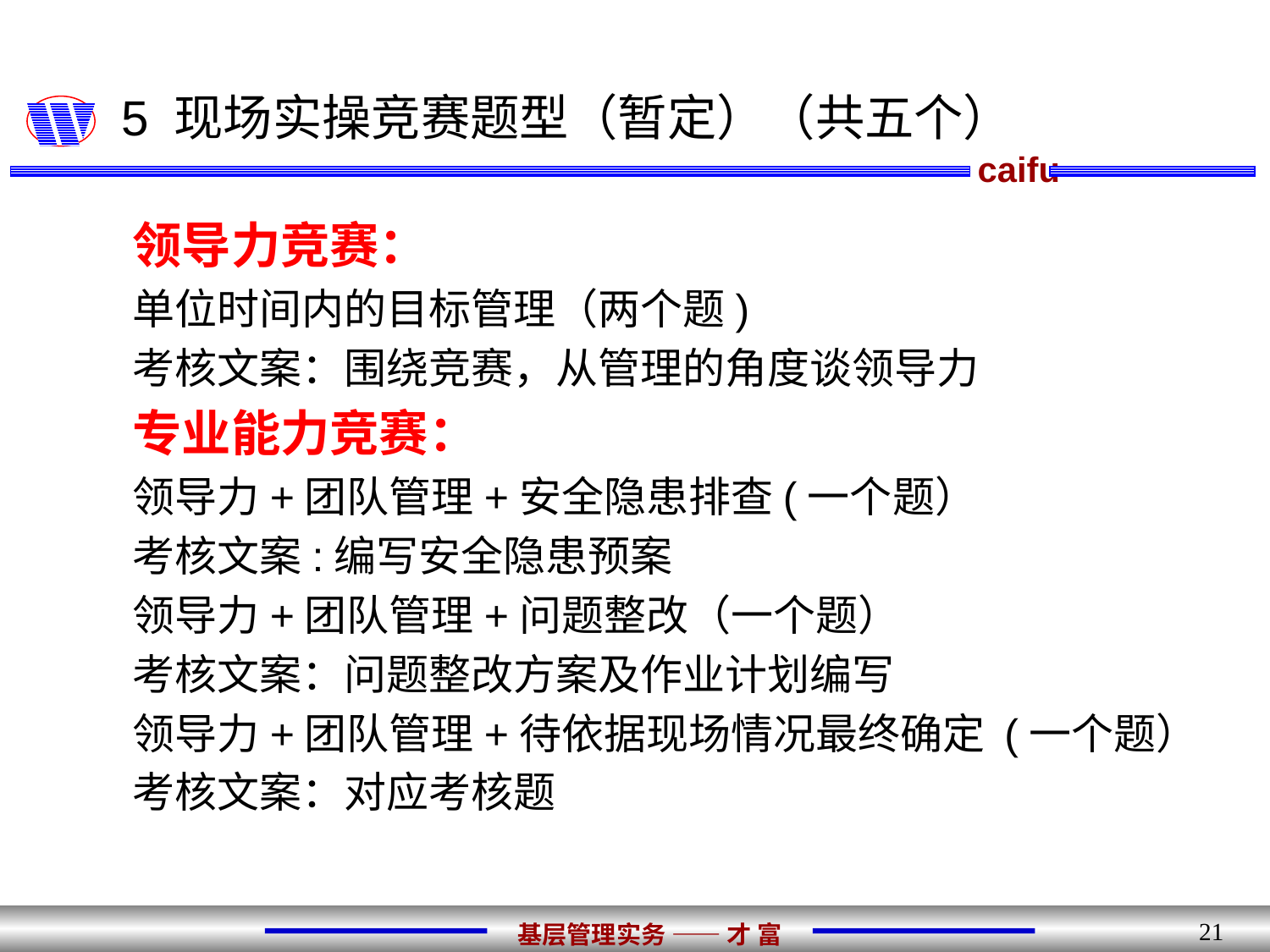

# 5 现场实操竞赛题型（暂定）（共五个）
领导力竞赛：
单位时间内的目标管理（两个题)
考核文案：围绕竞赛，从管理的角度谈领导力
专业能力竞赛：
领导力+团队管理+安全隐患排查(一个题）
考核文案:编写安全隐患预案
领导力+团队管理+问题整改（一个题）
考核文案：问题整改方案及作业计划编写
领导力+团队管理+待依据现场情况最终确定 (一个题）
考核文案：对应考核题